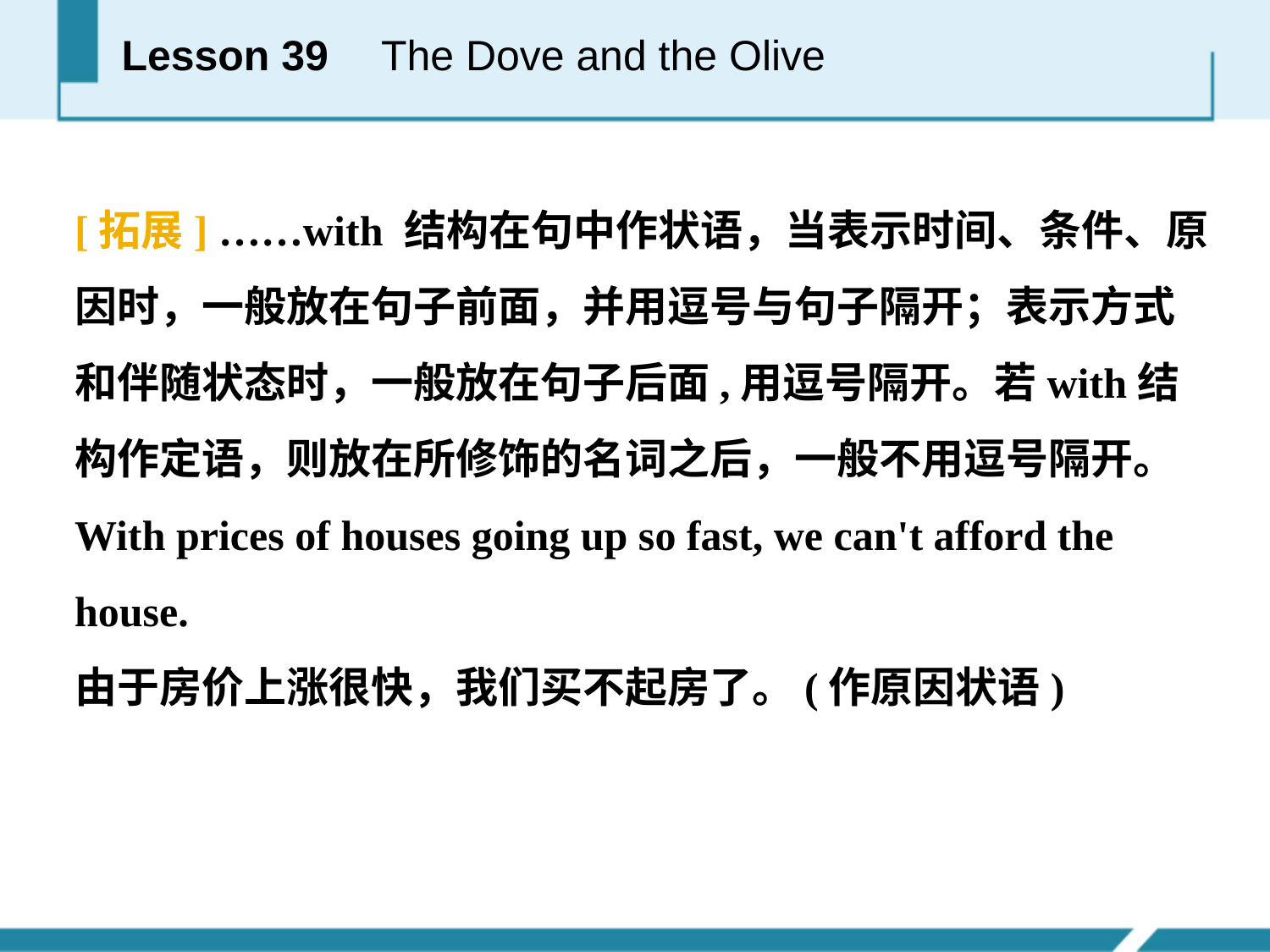

Lesson 39 　The Dove and the Olive
[拓展] ……with 结构在句中作状语，当表示时间、条件、原因时，一般放在句子前面，并用逗号与句子隔开；表示方式和伴随状态时，一般放在句子后面,用逗号隔开。若with结构作定语，则放在所修饰的名词之后，一般不用逗号隔开。
With prices of houses going up so fast, we can't afford the house.
由于房价上涨很快，我们买不起房了。(作原因状语)